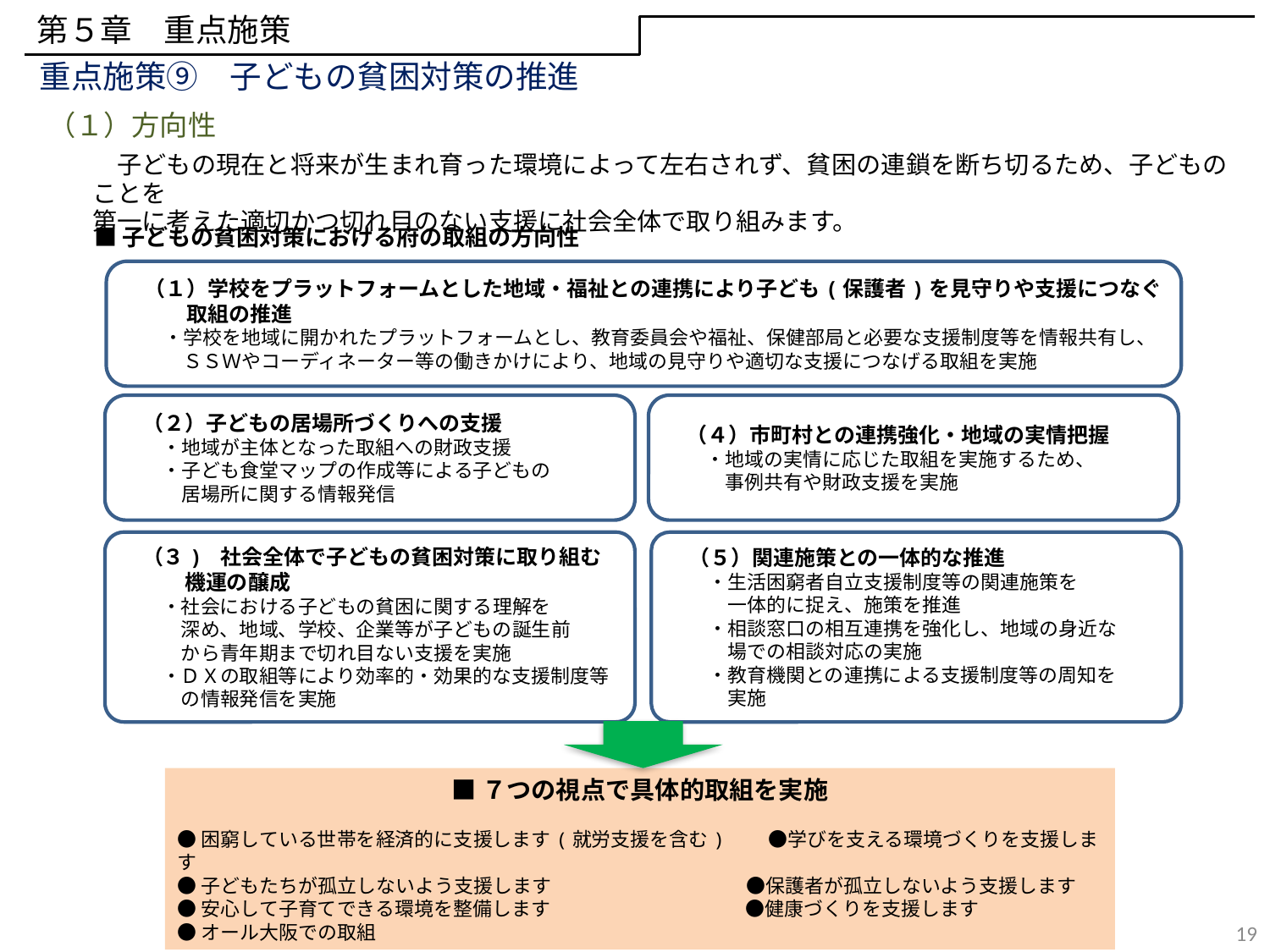

第５章　重点施策

重点施策⑨　子どもの貧困対策の推進
（１）方向性
　子どもの現在と将来が生まれ育った環境によって左右されず、貧困の連鎖を断ち切るため、子どものことを
第一に考えた適切かつ切れ目のない支援に社会全体で取り組みます。
■子どもの貧困対策における府の取組の方向性
（１）学校をプラットフォームとした地域・福祉との連携により子ども(保護者)を見守りや支援につなぐ
　　取組の推進
　・学校を地域に開かれたプラットフォームとし、教育委員会や福祉、保健部局と必要な支援制度等を情報共有し、
　　ＳＳＷやコーディネーター等の働きかけにより、地域の見守りや適切な支援につなげる取組を実施
（２）子どもの居場所づくりへの支援
　・地域が主体となった取組への財政支援
　・子ども食堂マップの作成等による子どもの
　　居場所に関する情報発信
（４）市町村との連携強化・地域の実情把握
　・地域の実情に応じた取組を実施するため、
　　事例共有や財政支援を実施
（３) 社会全体で子どもの貧困対策に取り組む
　　機運の醸成
　・社会における子どもの貧困に関する理解を
　　深め、地域、学校、企業等が子どもの誕生前
　　から青年期まで切れ目ない支援を実施
　・ＤＸの取組等により効率的・効果的な支援制度等
　　の情報発信を実施
（５）関連施策との一体的な推進
　・生活困窮者自立支援制度等の関連施策を
　　一体的に捉え、施策を推進
　・相談窓口の相互連携を強化し、地域の身近な
　　場での相談対応の実施
　・教育機関との連携による支援制度等の周知を
　　実施

■７つの視点で具体的取組を実施

●困窮している世帯を経済的に支援します(就労支援を含む)　　●学びを支える環境づくりを支援します
●子どもたちが孤立しないよう支援します　　　　　　　　　　●保護者が孤立しないよう支援します
●安心して子育てできる環境を整備します　　　　　　　　　　●健康づくりを支援します
●オール大阪での取組
19